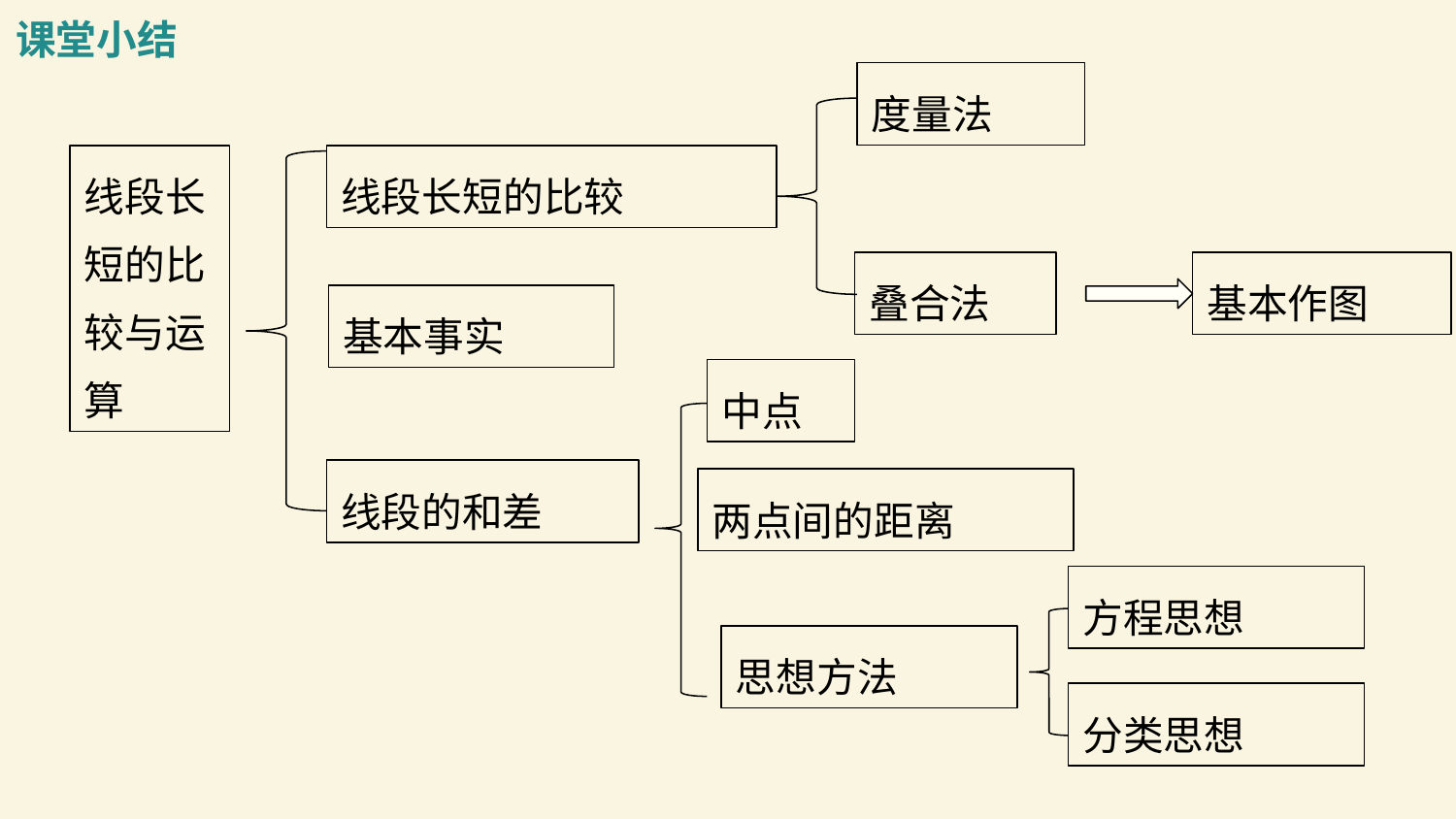

课堂小结
度量法

线段长短的比较与运算
线段长短的比较

基本作图
叠合法

基本事实
中点

线段的和差
两点间的距离
方程思想

思想方法
分类思想